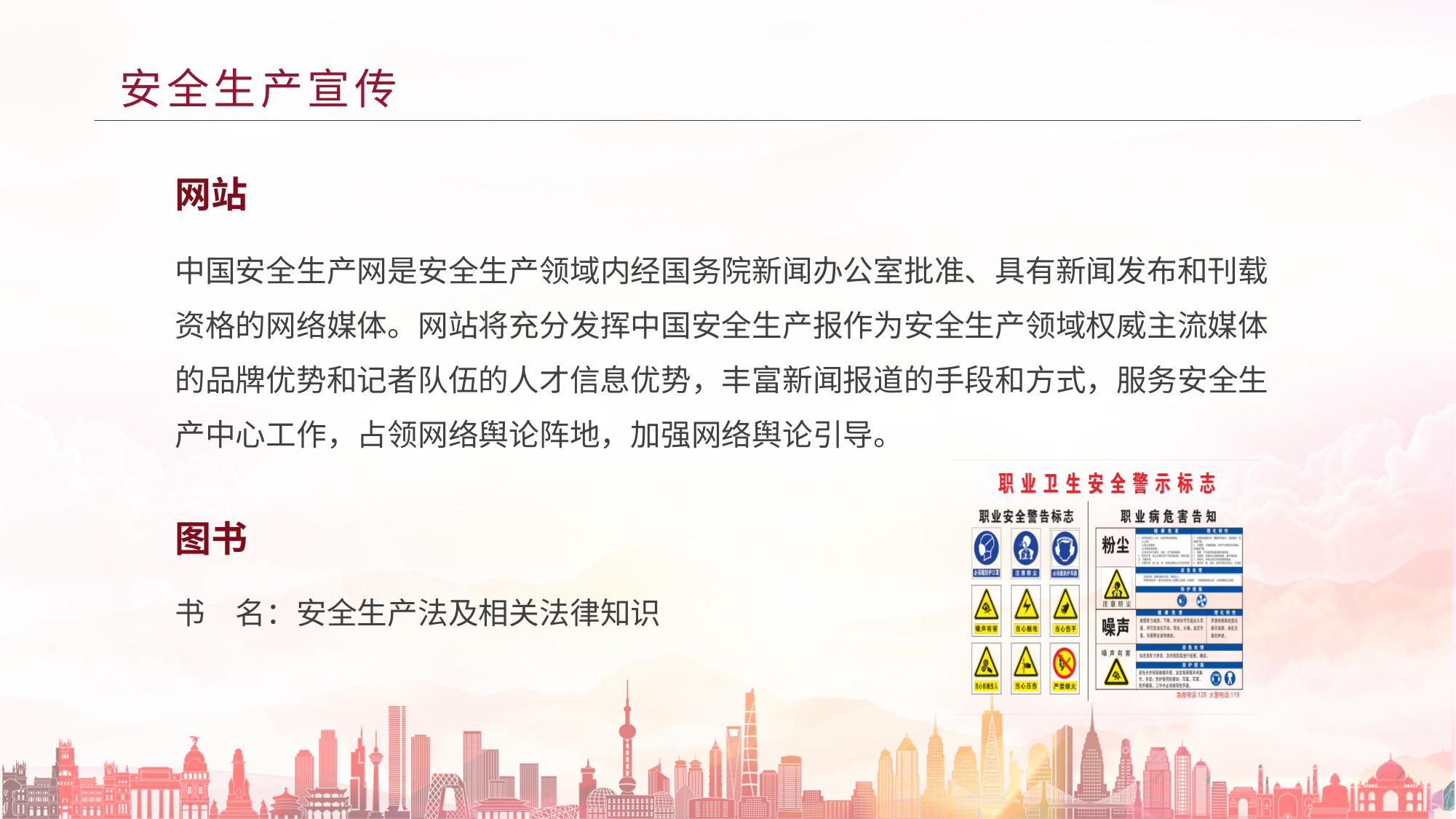

安全生产宣传
网站
中国安全生产网是安全生产领域内经国务院新闻办公室批准、具有新闻发布和刊载资格的网络媒体。网站将充分发挥中国安全生产报作为安全生产领域权威主流媒体的品牌优势和记者队伍的人才信息优势，丰富新闻报道的手段和方式，服务安全生产中心工作，占领网络舆论阵地，加强网络舆论引导。

图书
书　名：安全生产法及相关法律知识